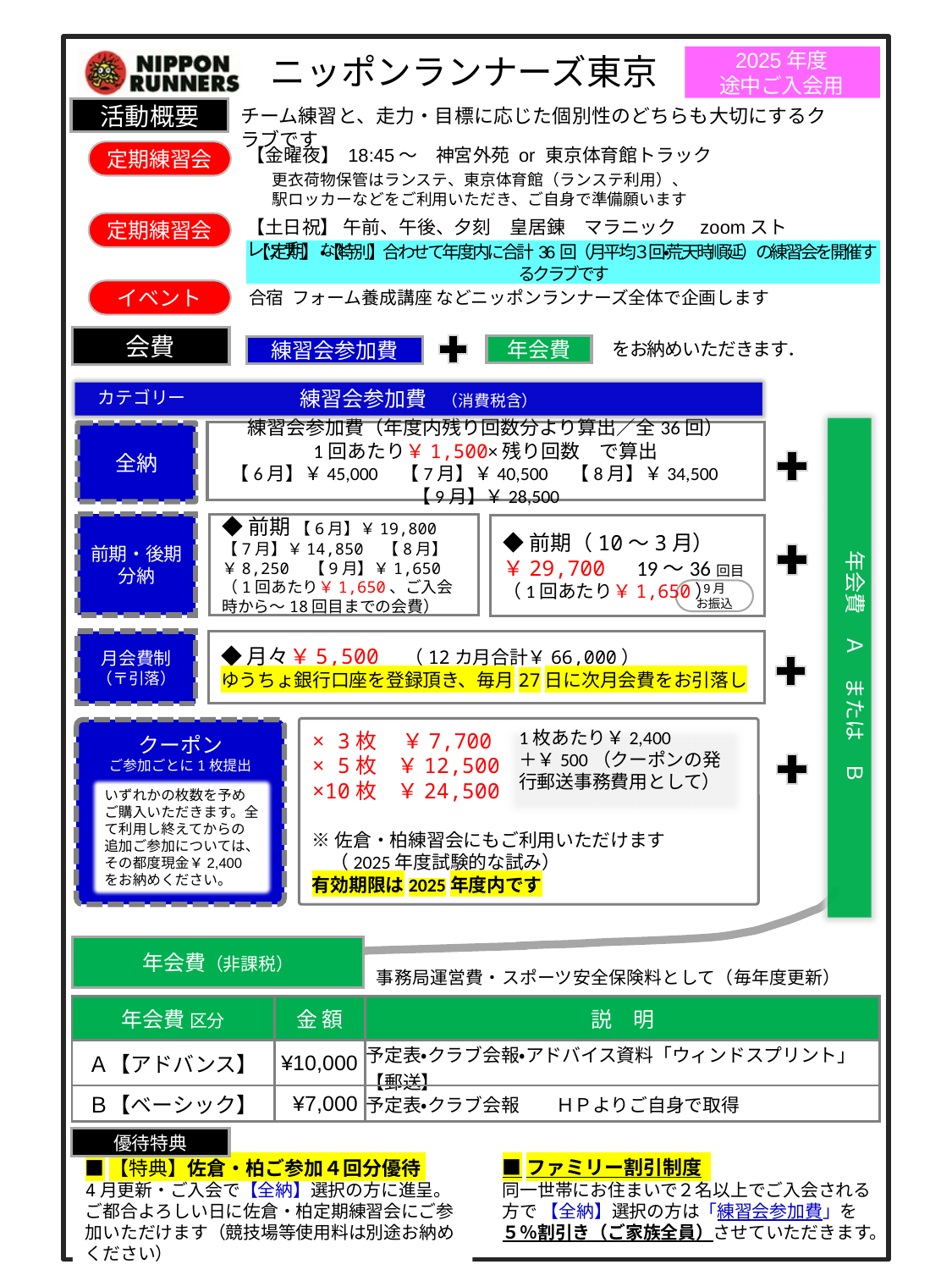

2025年度
途中ご入会用
ニッポンランナーズ東京

活動概要
チーム練習と、走力・目標に応じた個別性のどちらも大切にするクラブです
定期練習会
【金曜夜】 18:45～　神宮外苑 or 東京体育館トラック
　更衣荷物保管はランステ、東京体育館（ランステ利用）、
　駅ロッカーなどをご利用いただき、ご自身で準備願います
定期練習会
【土日祝】 午前、午後、夕刻　皇居錬　マラニック　zoomストレッチ　など
【定期】・【特別】合わせて年度内に合計36回（月平均３回・荒天時順延）の練習会を開催するクラブです
イベント
合宿  フォーム養成講座 などニッポンランナーズ全体で企画します
会費

年会費
練習会参加費
をお納めいただきます．
練習会参加費　（消費税含）
カテゴリー
年会費　Ａ　または　Ｂ
練習会参加費（年度内残り回数分より算出／全36回）
1回あたり￥1,500×残り回数　で算出
【6月】￥45,000　【7月】￥40,500　【8月】￥34,500　【9月】￥28,500
全納

前期・後期
分納
◆前期 【6月】￥19,800　【7月】￥14,850　【8月】￥8,250　【9月】￥1,650　（1回あたり￥1,650、ご入会時から～18回目までの会費）
◆前期（10～3月）
￥29,700　19～36回目
（1回あたり￥1,650）

9月
お振込
◆月々￥5,500　（12カ月合計￥66,000）
ゆうちょ銀行口座を登録頂き、毎月27日に次月会費をお引落し
月会費制
（〒引落）

× 3枚　 ￥7,700
× 5枚　￥12,500
×10枚　￥24,500

※佐倉・柏練習会にもご利用いただけます
　（2025年度試験的な試み）
有効期限は2025年度内です
クーポン
ご参加ごとに1枚提出

1枚あたり￥2,400
＋￥500（クーポンの発行郵送事務費用として）

いずれかの枚数を予めご購入いただきます。全て利用し終えてからの追加ご参加については、その都度現金￥2,400をお納めください。

年会費（非課税）
事務局運営費・スポーツ安全保険料として（毎年度更新）
| 年会費 区分 | 金 額 | 説　明 |
| --- | --- | --- |
| Ａ【アドバンス】 | ¥10,000 | 予定表・クラブ会報・アドバイス資料「ウィンドスプリント」　【郵送】 |
| Ｂ【ベーシック】 | ¥7,000 | 予定表・クラブ会報　　ＨＰよりご自身で取得 |
優待特典
■ファミリー割引制度
同一世帯にお住まいで２名以上でご入会される方で 【全納】選択の方は「練習会参加費」を５％割引き（ご家族全員）させていただきます。
■【特典】佐倉・柏ご参加４回分優待
4月更新・ご入会で【全納】選択の方に進呈。ご都合よろしい日に佐倉・柏定期練習会にご参加いただけます（競技場等使用料は別途お納めください）